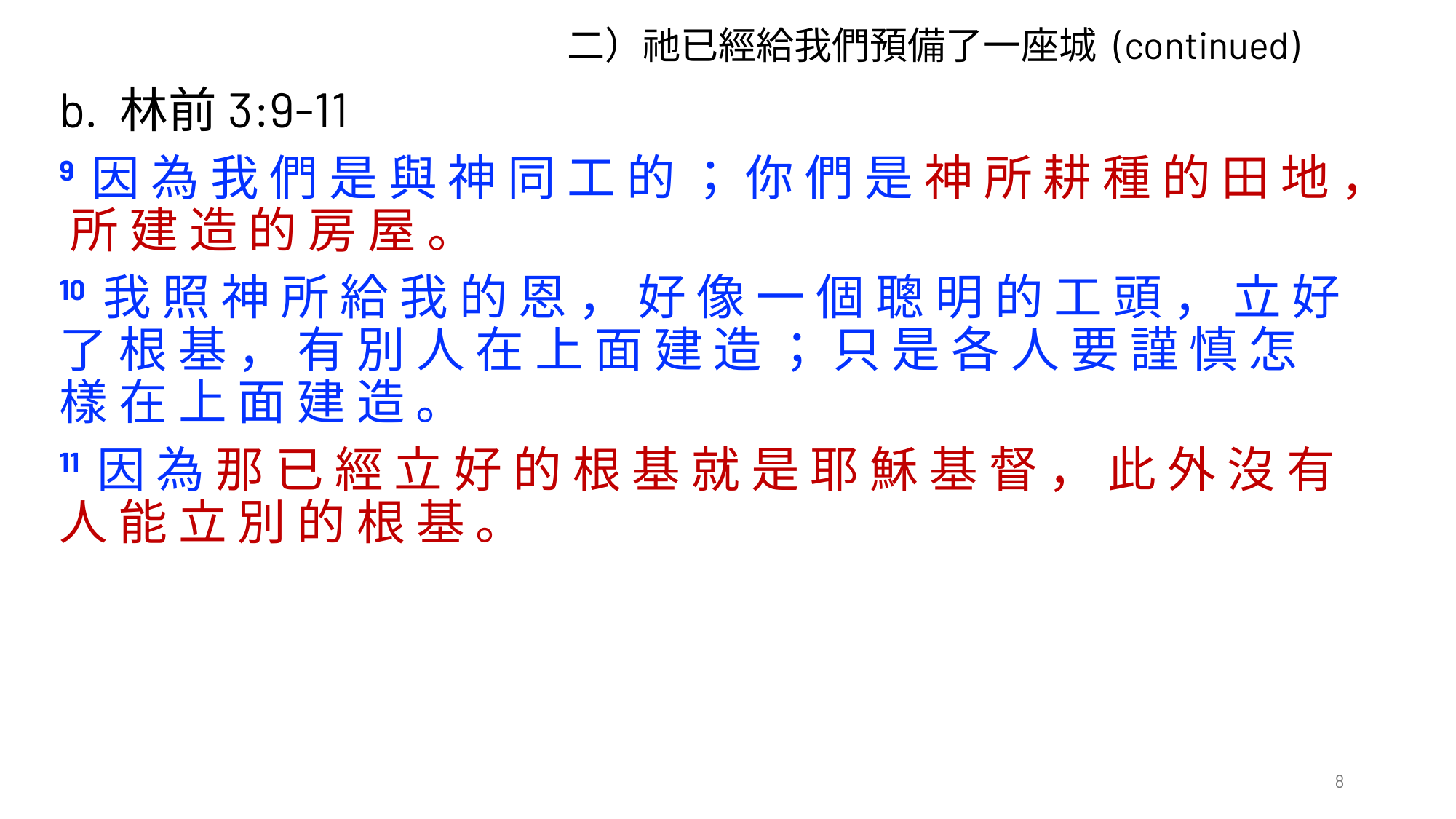

二）祂已經給我們預備了一座城 (continued)
b. 林前3:9-11
9 因 為 我 們 是 與 神 同 工 的 ； 你 們 是 神 所 耕 種 的 田 地 ， 所 建 造 的 房 屋 。
10 我 照 神 所 給 我 的 恩 ， 好 像 一 個 聰 明 的 工 頭 ， 立 好 了 根 基 ， 有 別 人 在 上 面 建 造 ； 只 是 各 人 要 謹 慎 怎 樣 在 上 面 建 造 。
11 因 為 那 已 經 立 好 的 根 基 就 是 耶 穌 基 督 ， 此 外 沒 有 人 能 立 別 的 根 基 。

8